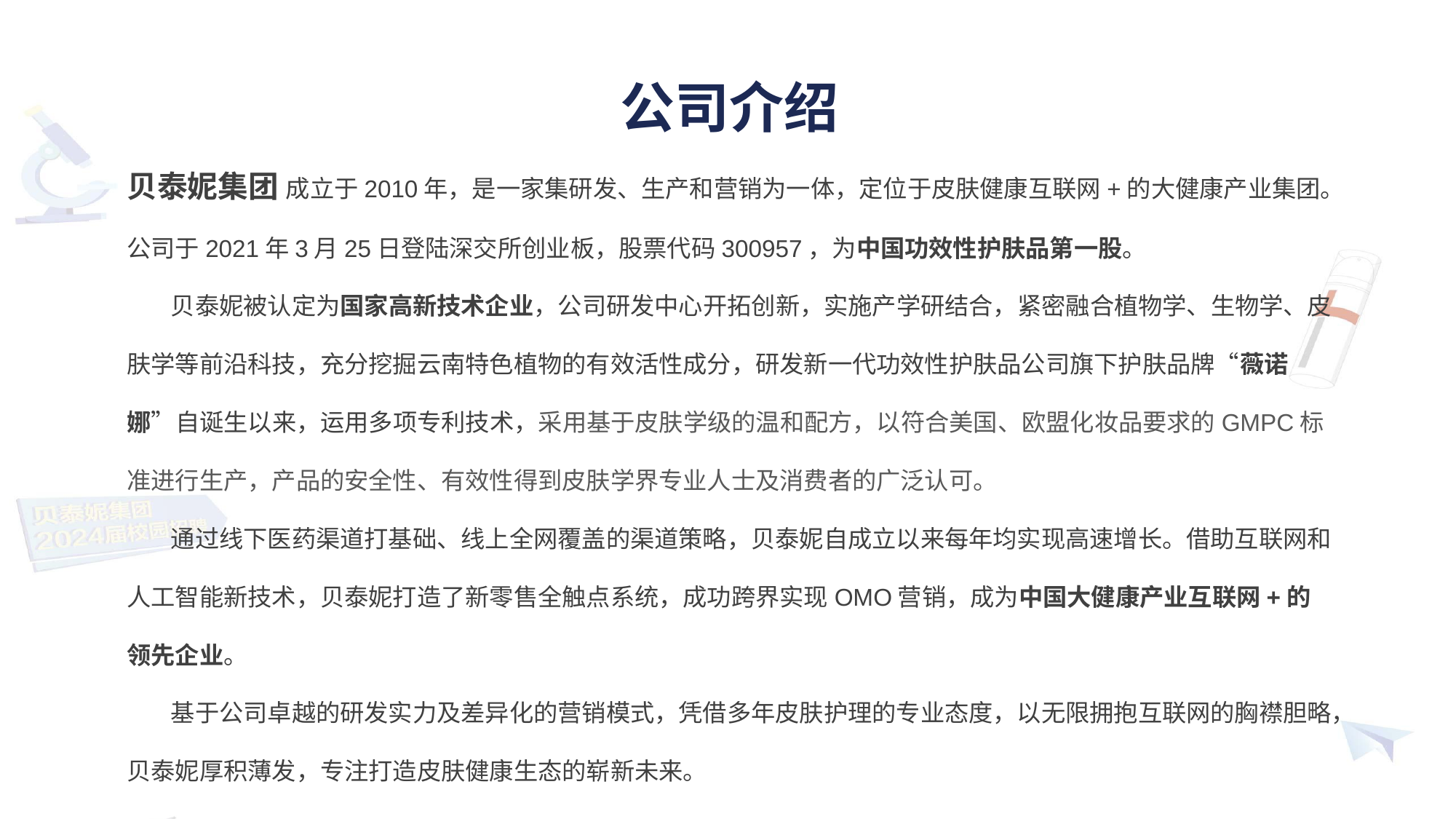

公司介绍
贝泰妮集团 成立于2010年，是一家集研发、生产和营销为一体，定位于皮肤健康互联网+的大健康产业集团。公司于2021年3月25日登陆深交所创业板，股票代码300957，为中国功效性护肤品第一股。
       贝泰妮被认定为国家高新技术企业，公司研发中心开拓创新，实施产学研结合，紧密融合植物学、生物学、皮肤学等前沿科技，充分挖掘云南特色植物的有效活性成分，研发新一代功效性护肤品公司旗下护肤品牌“薇诺娜”自诞生以来，运用多项专利技术，采用基于皮肤学级的温和配方，以符合美国、欧盟化妆品要求的GMPC标准进行生产，产品的安全性、有效性得到皮肤学界专业人士及消费者的广泛认可。
       通过线下医药渠道打基础、线上全网覆盖的渠道策略，贝泰妮自成立以来每年均实现高速增长。借助互联网和人工智能新技术，贝泰妮打造了新零售全触点系统，成功跨界实现OMO营销，成为中国大健康产业互联网+的领先企业。
       基于公司卓越的研发实力及差异化的营销模式，凭借多年皮肤护理的专业态度，以无限拥抱互联网的胸襟胆略，贝泰妮厚积薄发，专注打造皮肤健康生态的崭新未来。